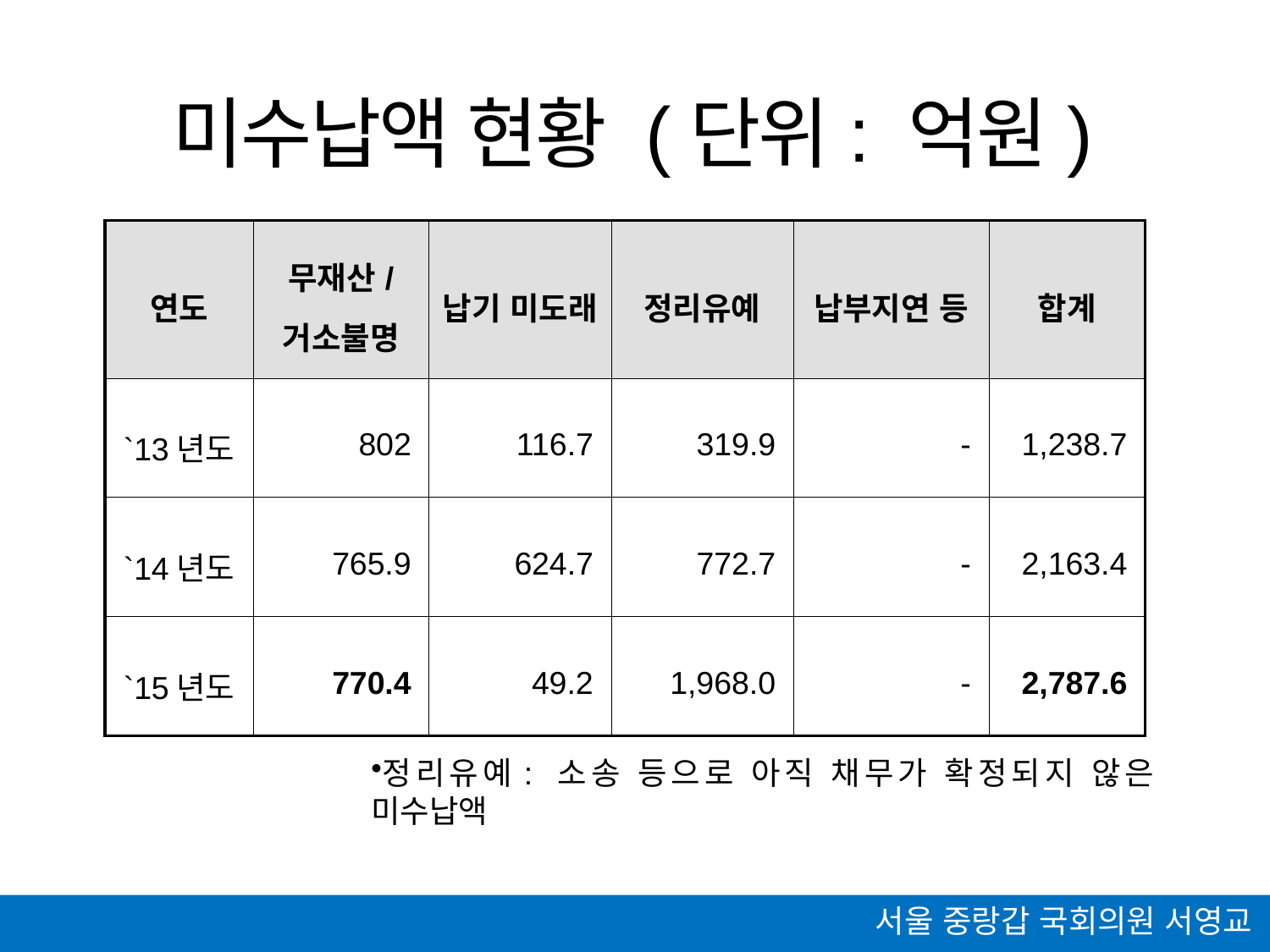

# 미수납액 현황 (단위: 억원)
| 연도 | 무재산/ 거소불명 | 납기 미도래 | 정리유예 | 납부지연 등 | 합계 |
| --- | --- | --- | --- | --- | --- |
| `13년도 | 802 | 116.7 | 319.9 | - | 1,238.7 |
| `14년도 | 765.9 | 624.7 | 772.7 | - | 2,163.4 |
| `15년도 | 770.4 | 49.2 | 1,968.0 | - | 2,787.6 |
정리유예: 소송 등으로 아직 채무가 확정되지 않은 미수납액

서울 중랑갑 국회의원 서영교